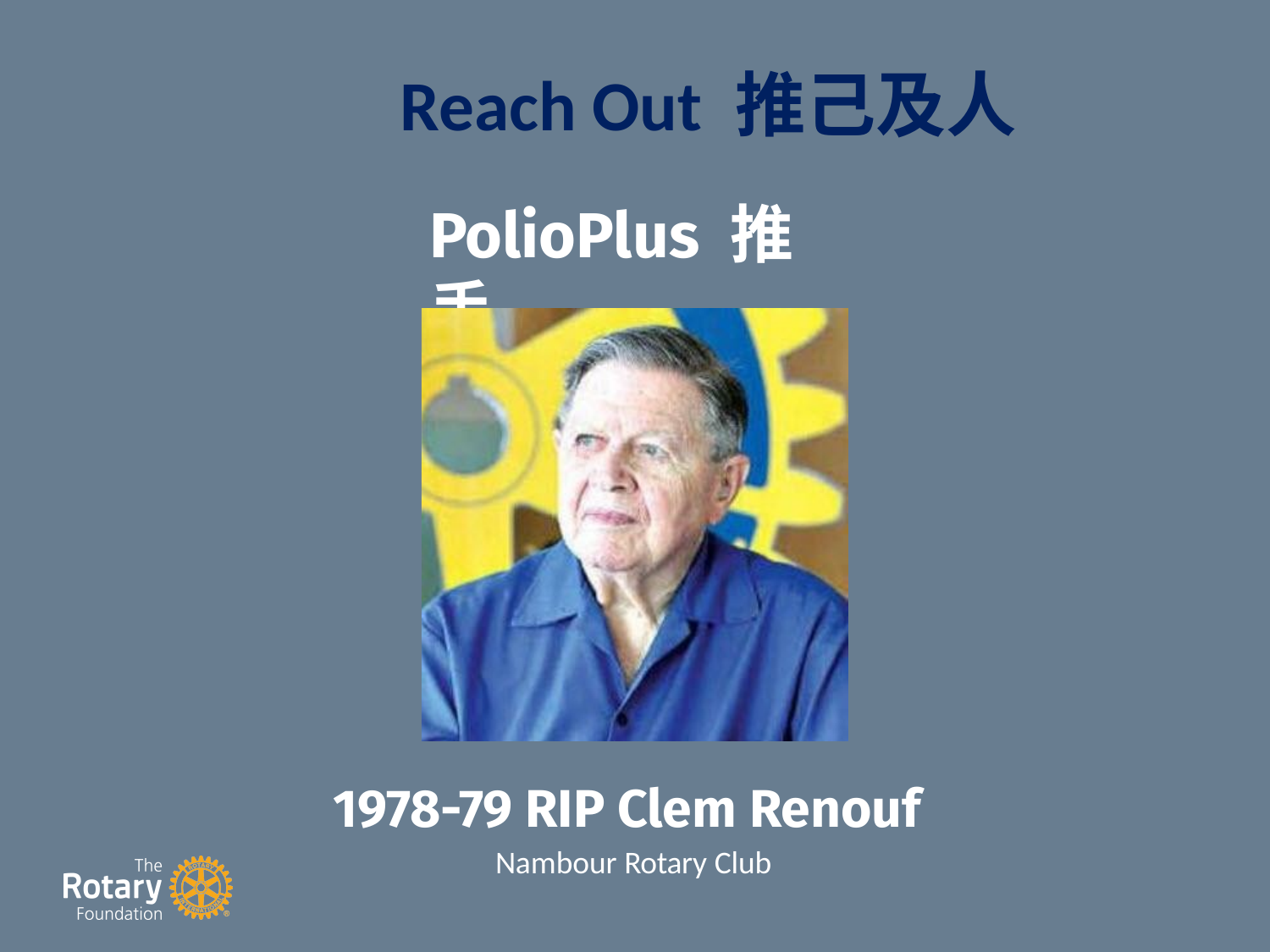

# Reach Out 推己及人
PolioPlus 推手

1978-79 RIP Clem Renouf
Nambour Rotary Club